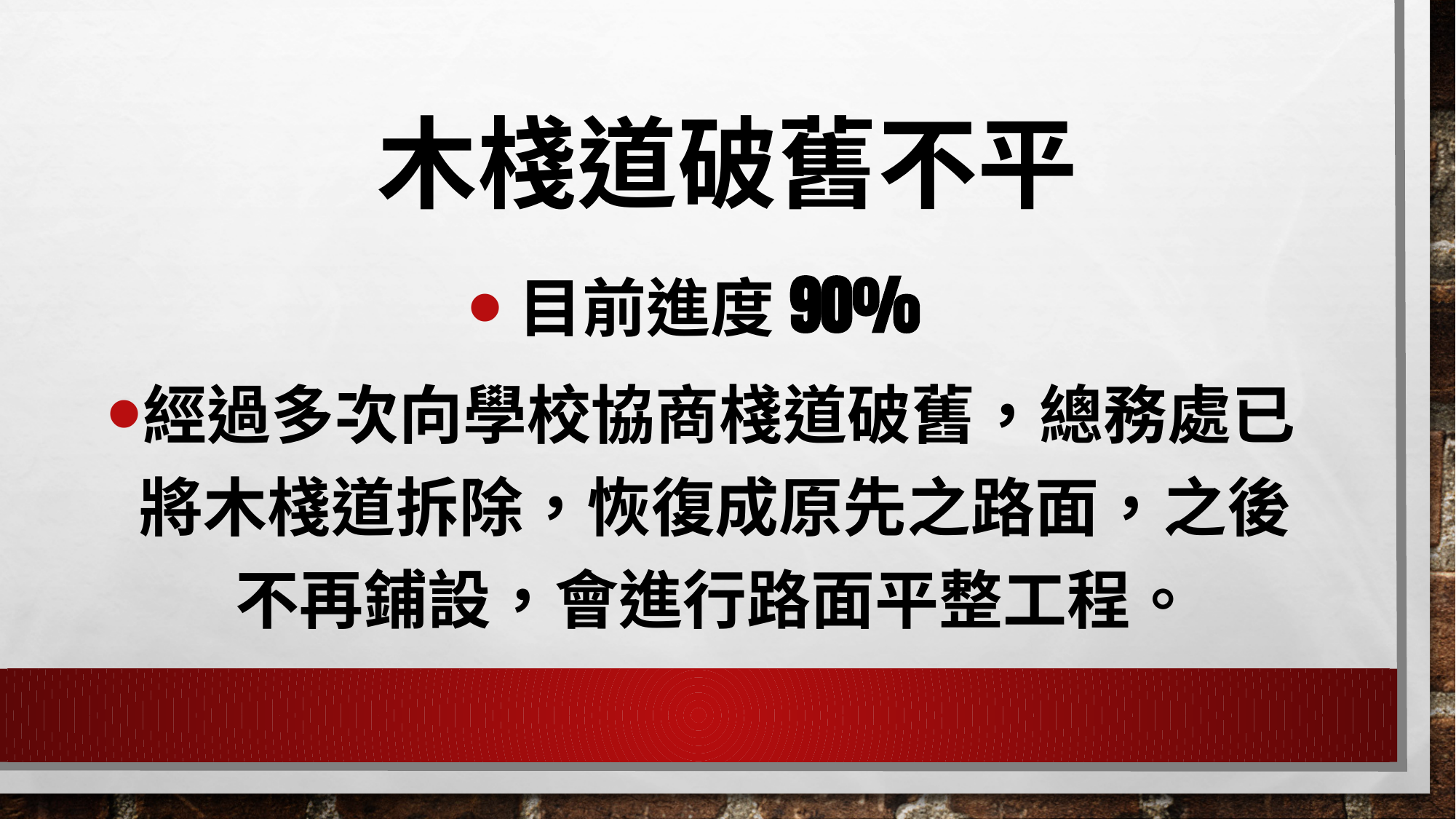

木棧道破舊不平
目前進度90%
經過多次向學校協商棧道破舊，總務處已將木棧道拆除，恢復成原先之路面，之後不再鋪設，會進行路面平整工程。